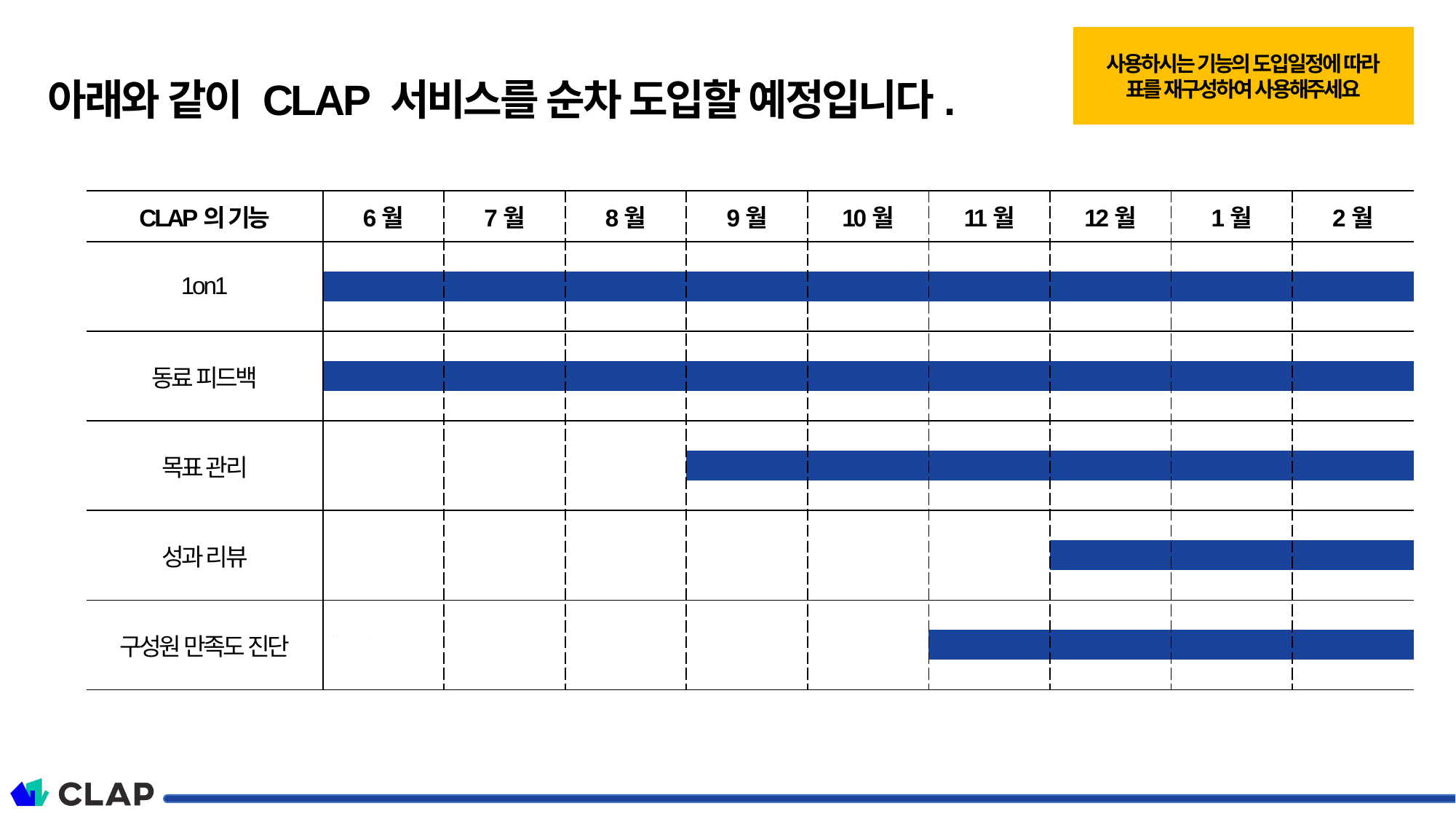

사용하시는 기능의 도입일정에 따라
표를 재구성하여 사용해주세요
아래와 같이 CLAP 서비스를 순차 도입할 예정입니다.
| CLAP의 기능 | 6월 | 7월 | 8월 | 9월 | 10월 | 11월 | 12월 | 1월 | 2월 |
| --- | --- | --- | --- | --- | --- | --- | --- | --- | --- |
| 1on1 |  |  |  |  |  |  |  |  |  |
|  |  |  |  |  |  |  |  |  |  |
|  |  |  |  |  |  |  |  |  |  |
| 동료 피드백 |  |  |  |  |  |  |  |  |  |
|  |  |  |  |  |  |  |  |  |  |
|  |  |  |  |  |  |  |  |  |  |
| 목표 관리 |  |  |  |  |  |  |  |  |  |
|  |  |  |  |  |  |  |  |  |  |
|  |  |  |  |  |  |  |  |  |  |
| 성과 리뷰 |  |  |  |  |  |  |  |  |  |
|  |  |  |  |  |  |  |  |  |  |
|  |  |  |  |  |  |  |  |  |  |
| 구성원 만족도 진단 |  |  |  |  |  |  |  |  |  |
|  | ` |  |  |  |  |  |  |  |  |
|  |  |  |  |  |  |  |  |  |  |